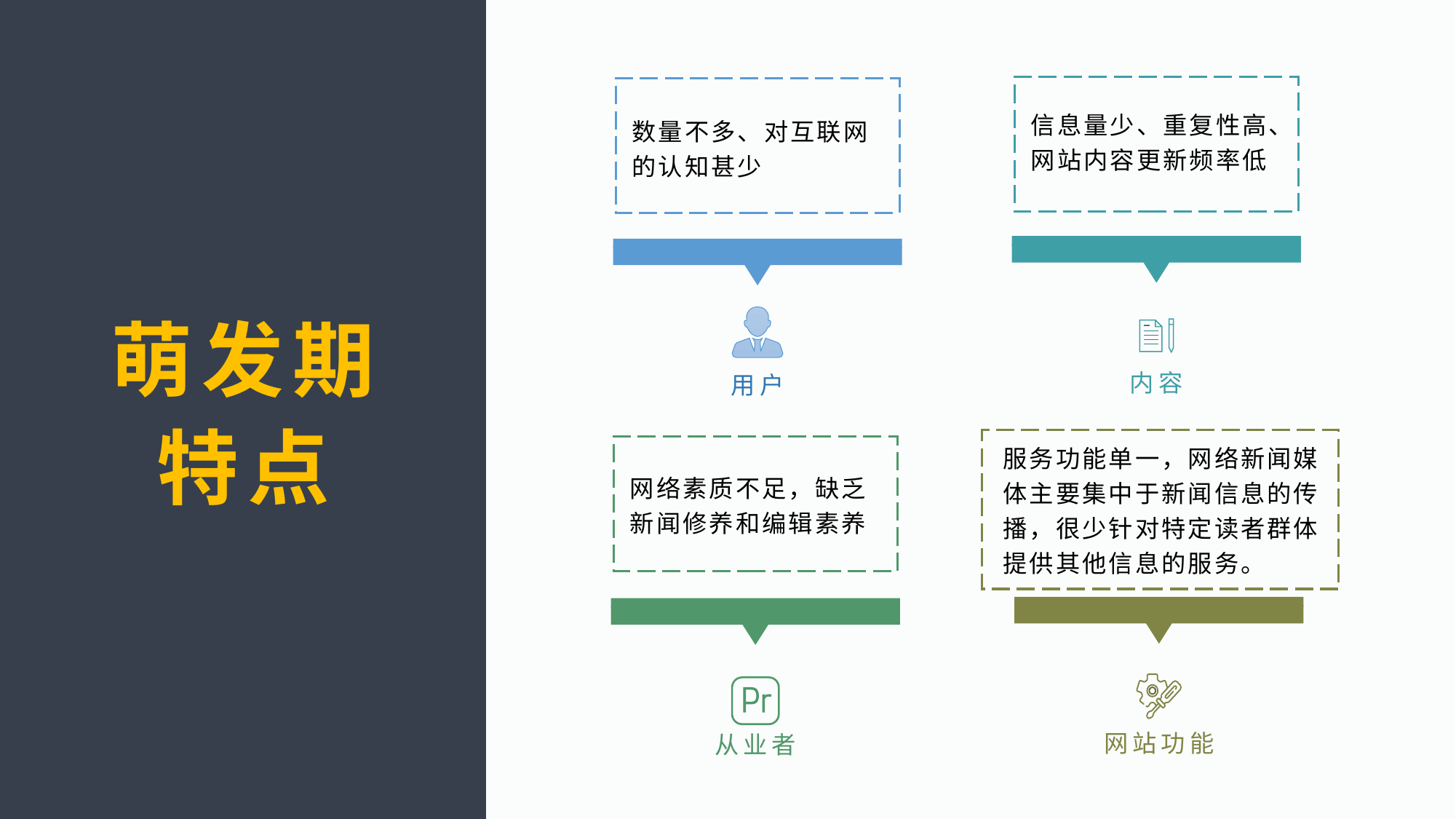

信息量少、重复性高、网站内容更新频率低

内容

数量不多、对互联网的认知甚少

用户
萌发期
特点

网络素质不足，缺乏新闻修养和编辑素养
服务功能单一，网络新闻媒体主要集中于新闻信息的传播，很少针对特定读者群体提供其他信息的服务。

网站功能
从业者